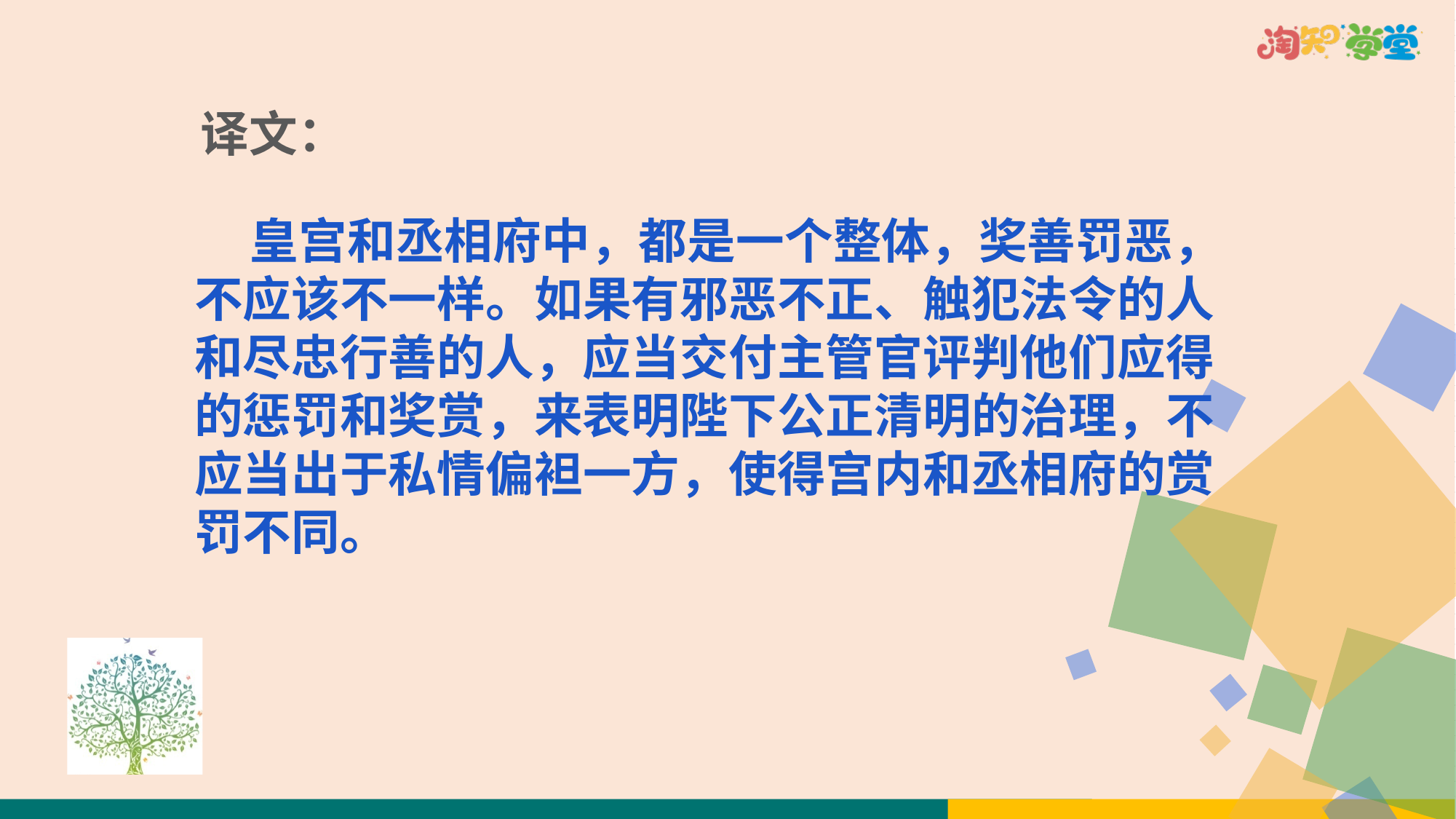

译文：
    皇宫和丞相府中，都是一个整体，奖善罚恶，不应该不一样。如果有邪恶不正、触犯法令的人和尽忠行善的人，应当交付主管官评判他们应得的惩罚和奖赏，来表明陛下公正清明的治理，不应当出于私情偏袒一方，使得宫内和丞相府的赏罚不同。